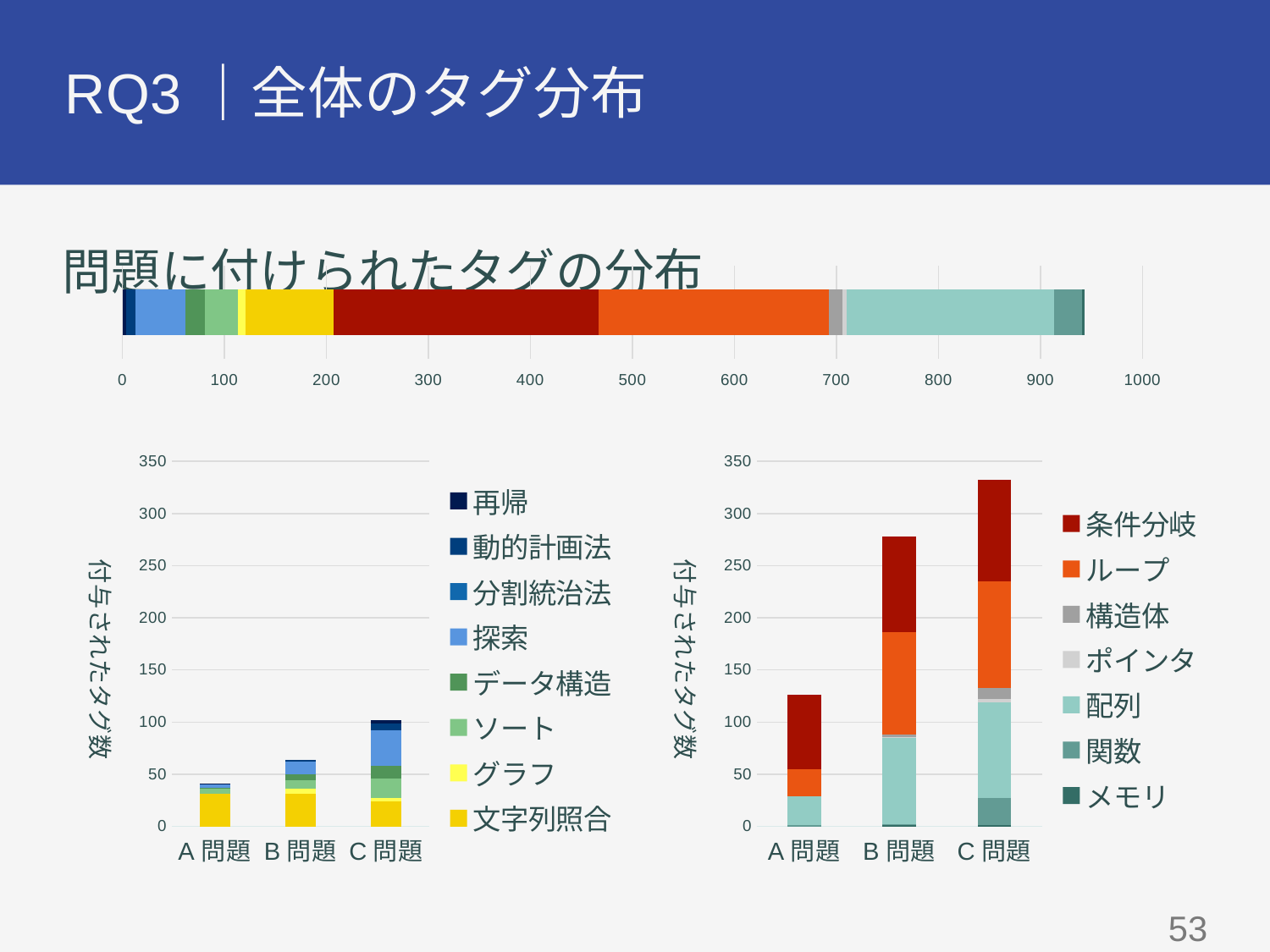

# RQ3｜全体のタグ分布
問題に付けられたタグの分布

### Chart

| Category | 再帰 | 動的計画法 | 分割統治法 | 探索 | データ構造 | ソート | グラフ | 文字列照合 | 条件分岐 | ループ | 構造体 | ポインタ | 配列 | 関数 | メモリ |
|---|---|---|---|---|---|---|---|---|---|---|---|---|---|---|---|
| 全体 | 4.0 | 9.0 | 0.0 | 49.0 | 19.0 | 32.0 | 8.0 | 86.0 | 260.0 | 226.0 | 13.0 | 4.0 | 203.0 | 28.0 | 2.0 |

### Chart

| Category | 文字列照合 | グラフ | ソート | データ構造 | 探索 | 分割統治法 | 動的計画法 | 再帰 |
|---|---|---|---|---|---|---|---|---|
| A問題 | 31.0 | 0.0 | 5.0 | 1.0 | 3.0 | 0.0 | 0.0 | 1.0 |
| B問題 | 31.0 | 5.0 | 8.0 | 6.0 | 12.0 | 0.0 | 2.0 | 0.0 |
| C問題 | 24.0 | 3.0 | 19.0 | 12.0 | 34.0 | 0.0 | 7.0 | 3.0 |

### Chart

| Category | メモリ | 関数 | 配列 | ポインタ | 構造体 | ループ | 条件分岐 |
|---|---|---|---|---|---|---|---|
| A問題 | 0.0 | 1.0 | 28.0 | 0.0 | 0.0 | 26.0 | 71.0 |
| B問題 | 1.0 | 1.0 | 83.0 | 1.0 | 2.0 | 98.0 | 92.0 |
| C問題 | 1.0 | 26.0 | 92.0 | 3.0 | 11.0 | 102.0 | 97.0 |
53